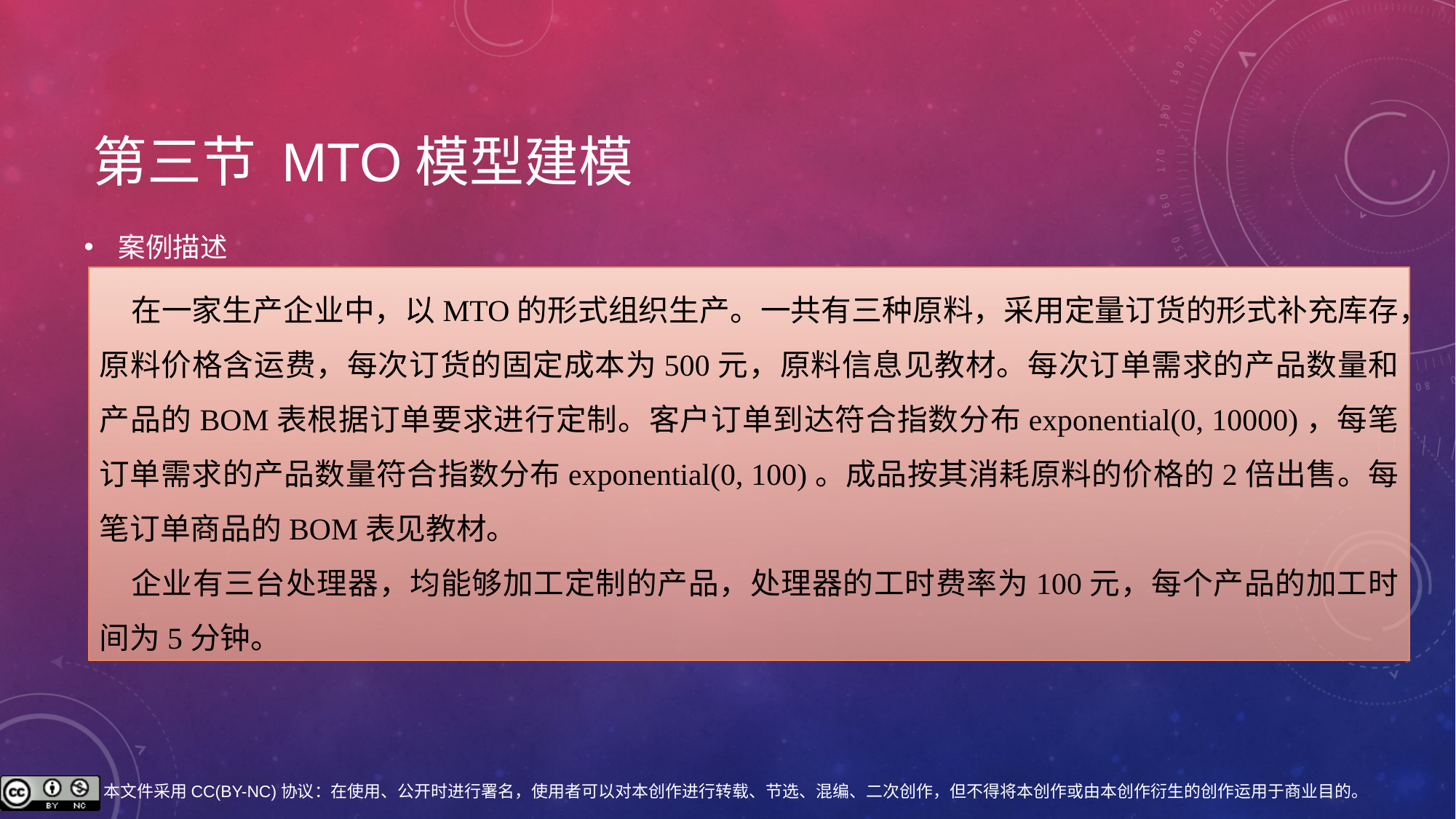

# 第三节 MTO模型建模
案例描述
在一家生产企业中，以MTO的形式组织生产。一共有三种原料，采用定量订货的形式补充库存，原料价格含运费，每次订货的固定成本为500元，原料信息见教材。每次订单需求的产品数量和产品的BOM表根据订单要求进行定制。客户订单到达符合指数分布exponential(0, 10000)，每笔订单需求的产品数量符合指数分布exponential(0, 100)。成品按其消耗原料的价格的2倍出售。每笔订单商品的BOM表见教材。
企业有三台处理器，均能够加工定制的产品，处理器的工时费率为100元，每个产品的加工时间为5分钟。